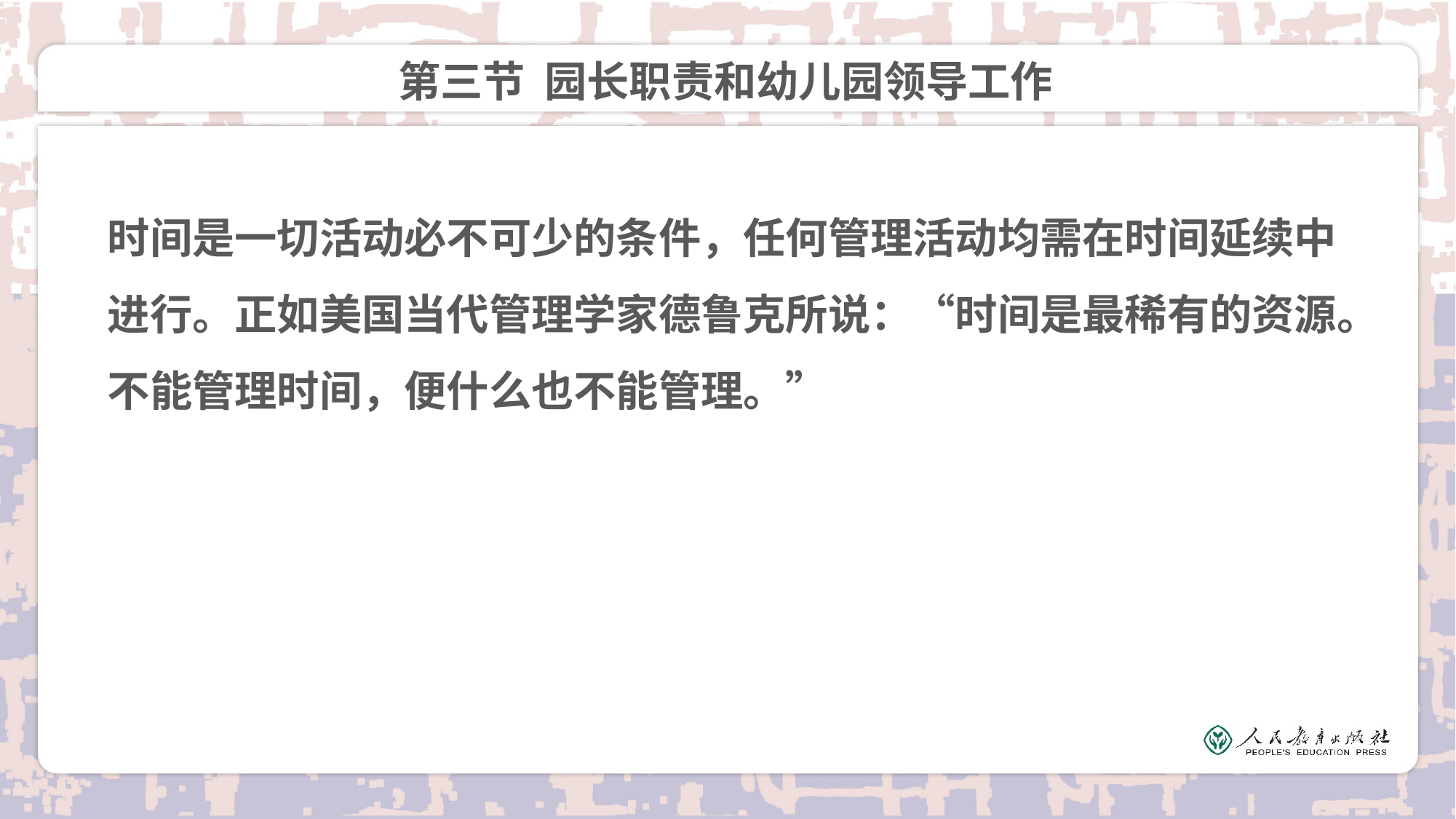

# 第三节  园长职责和幼儿园领导工作
时间是一切活动必不可少的条件，任何管理活动均需在时间延续中进行。正如美国当代管理学家德鲁克所说：“时间是最稀有的资源。不能管理时间，便什么也不能管理。”